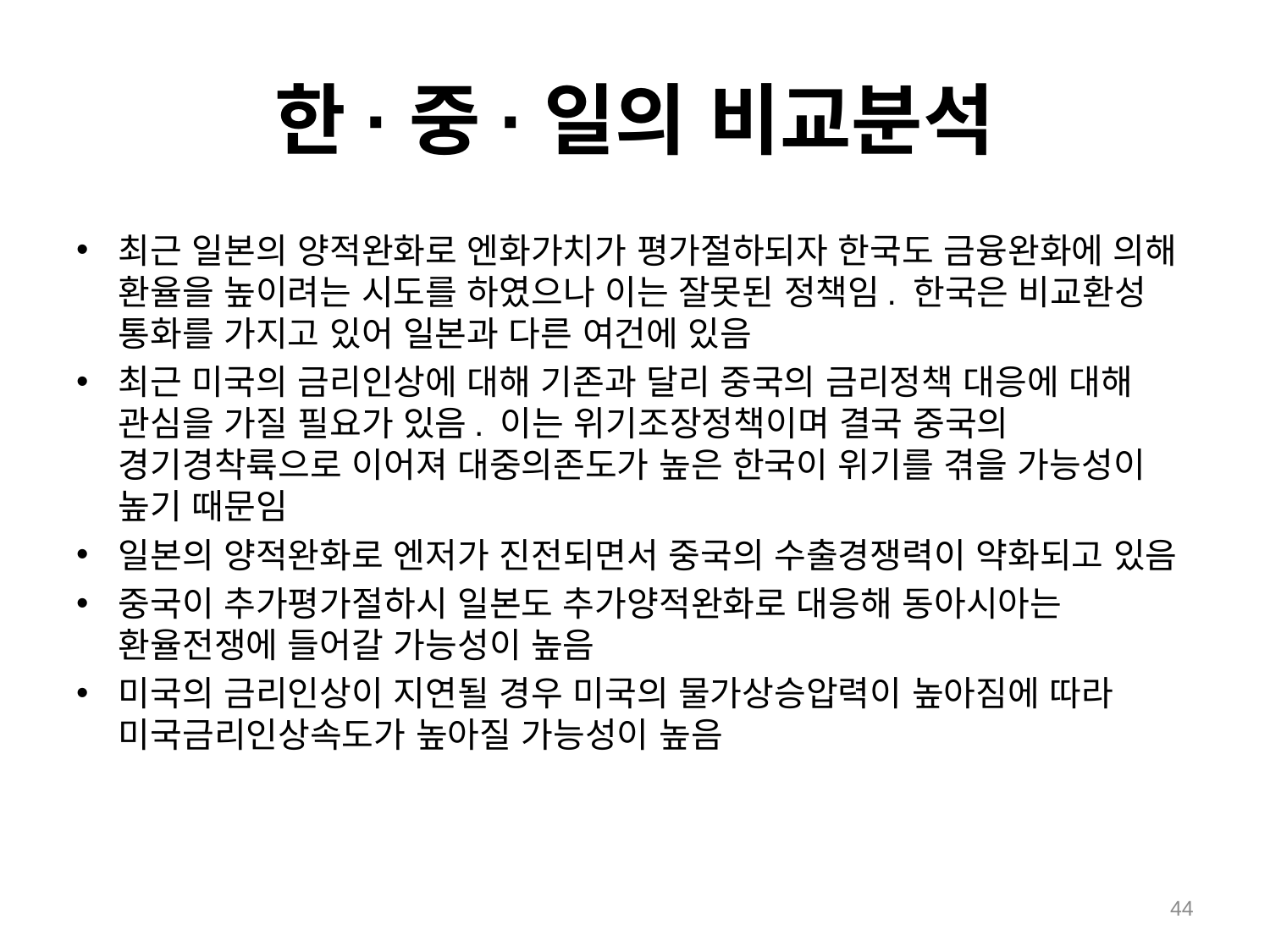

# 한·중·일의 비교분석
최근 일본의 양적완화로 엔화가치가 평가절하되자 한국도 금융완화에 의해 환율을 높이려는 시도를 하였으나 이는 잘못된 정책임. 한국은 비교환성 통화를 가지고 있어 일본과 다른 여건에 있음
최근 미국의 금리인상에 대해 기존과 달리 중국의 금리정책 대응에 대해 관심을 가질 필요가 있음. 이는 위기조장정책이며 결국 중국의 경기경착륙으로 이어져 대중의존도가 높은 한국이 위기를 겪을 가능성이 높기 때문임
일본의 양적완화로 엔저가 진전되면서 중국의 수출경쟁력이 약화되고 있음
중국이 추가평가절하시 일본도 추가양적완화로 대응해 동아시아는 환율전쟁에 들어갈 가능성이 높음
미국의 금리인상이 지연될 경우 미국의 물가상승압력이 높아짐에 따라 미국금리인상속도가 높아질 가능성이 높음

44